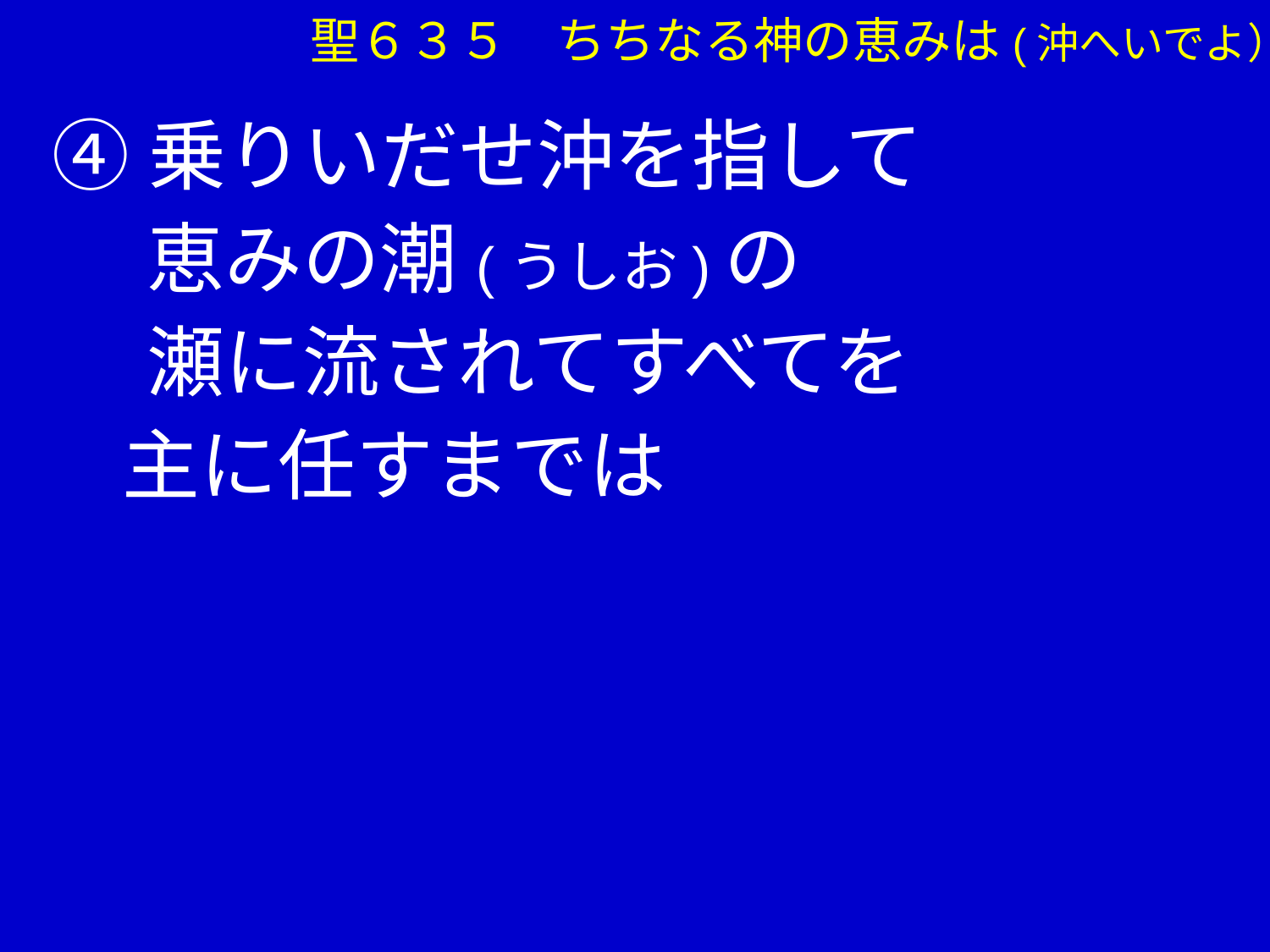

聖６３５　ちちなる神の恵みは(沖へいでよ）
④乗りいだせ沖を指して
　 恵みの潮(うしお)の
　 瀬に流されてすべてを
   主に任すまでは